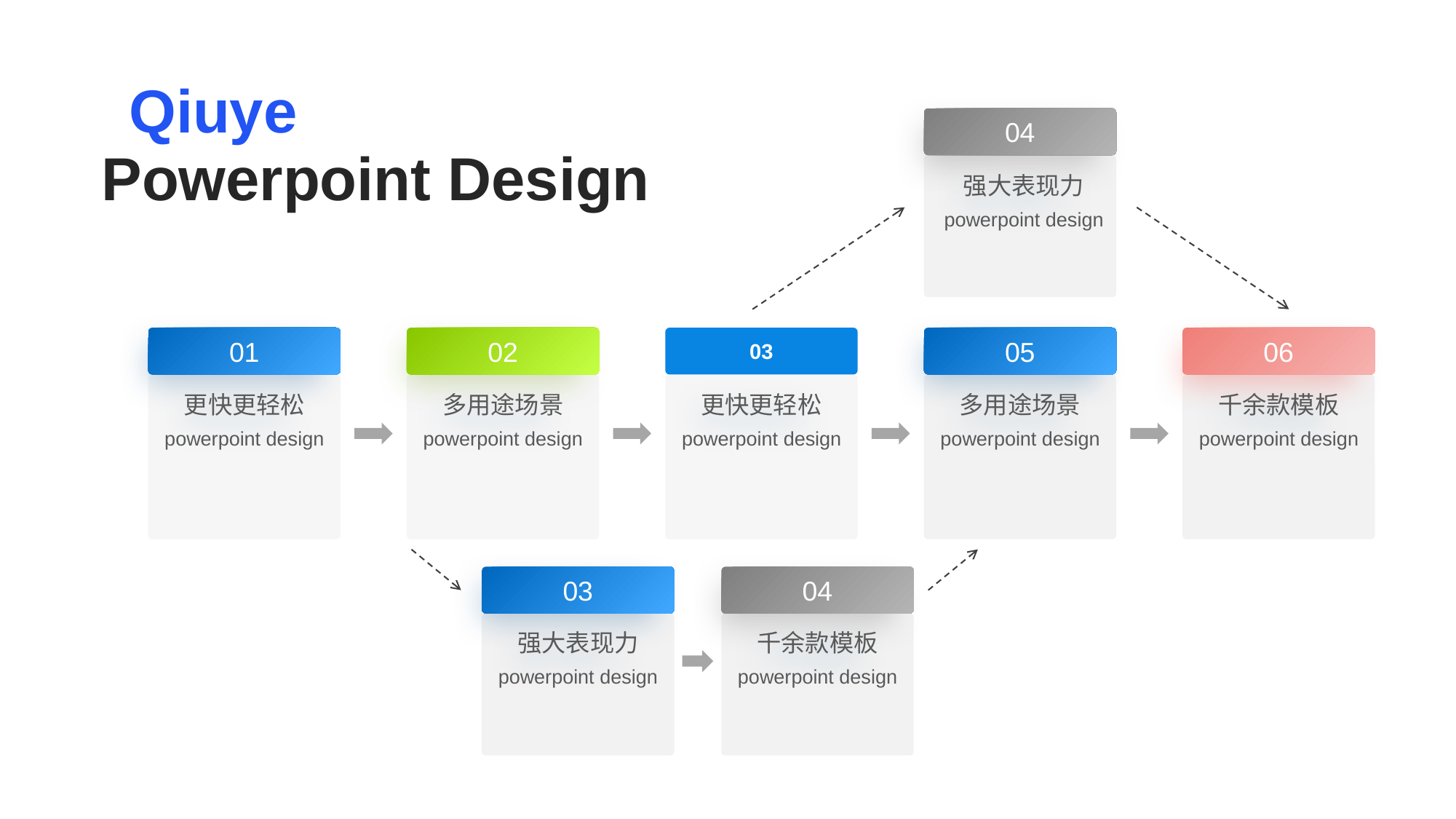

Qiuye
04
Powerpoint Design

强大表现力
powerpoint design
01
02
03
05
06

更快更轻松
多用途场景
更快更轻松
多用途场景
千余款模板
powerpoint design
powerpoint design
powerpoint design
powerpoint design
powerpoint design

03
04

强大表现力
千余款模板

powerpoint design
powerpoint design